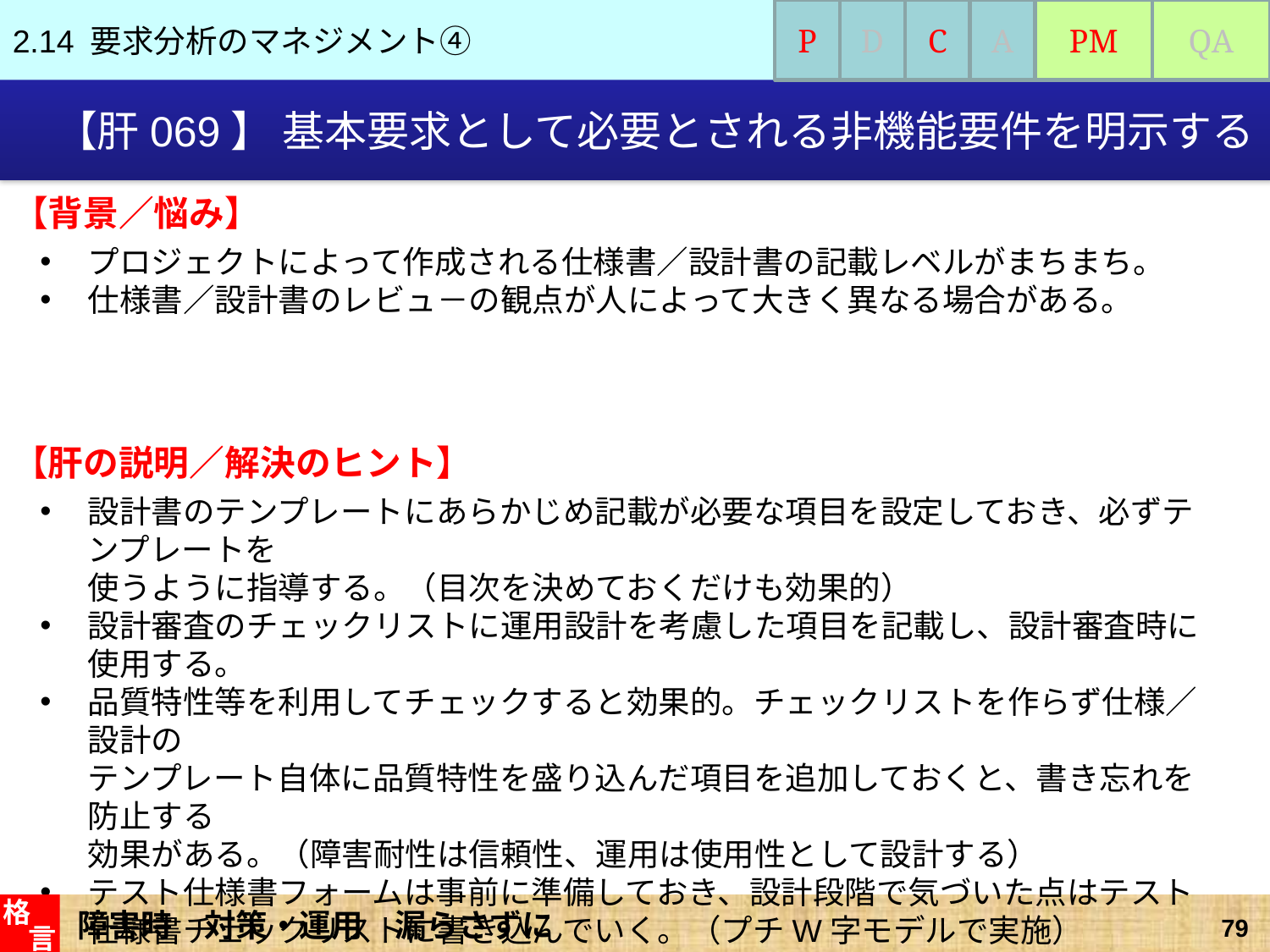

2.14 要求分析のマネジメント④
P
D
C
A
PM
QA
# 【肝069】 基本要求として必要とされる非機能要件を明示する
【背景／悩み】
プロジェクトによって作成される仕様書／設計書の記載レベルがまちまち。
仕様書／設計書のレビュ－の観点が人によって大きく異なる場合がある。
【肝の説明／解決のヒント】
設計書のテンプレートにあらかじめ記載が必要な項目を設定しておき、必ずテンプレートを
使うように指導する。（目次を決めておくだけも効果的）
設計審査のチェックリストに運用設計を考慮した項目を記載し、設計審査時に使用する。
品質特性等を利用してチェックすると効果的。チェックリストを作らず仕様／設計の
テンプレート自体に品質特性を盛り込んだ項目を追加しておくと、書き忘れを防止する
効果がある。（障害耐性は信頼性、運用は使用性として設計する）
テスト仕様書フォームは事前に準備しておき、設計段階で気づいた点はテスト仕様書チェックリストに書き込んでいく。（プチW字モデルで実施）
障害時　対策・運用　漏らさずに
格
言
79